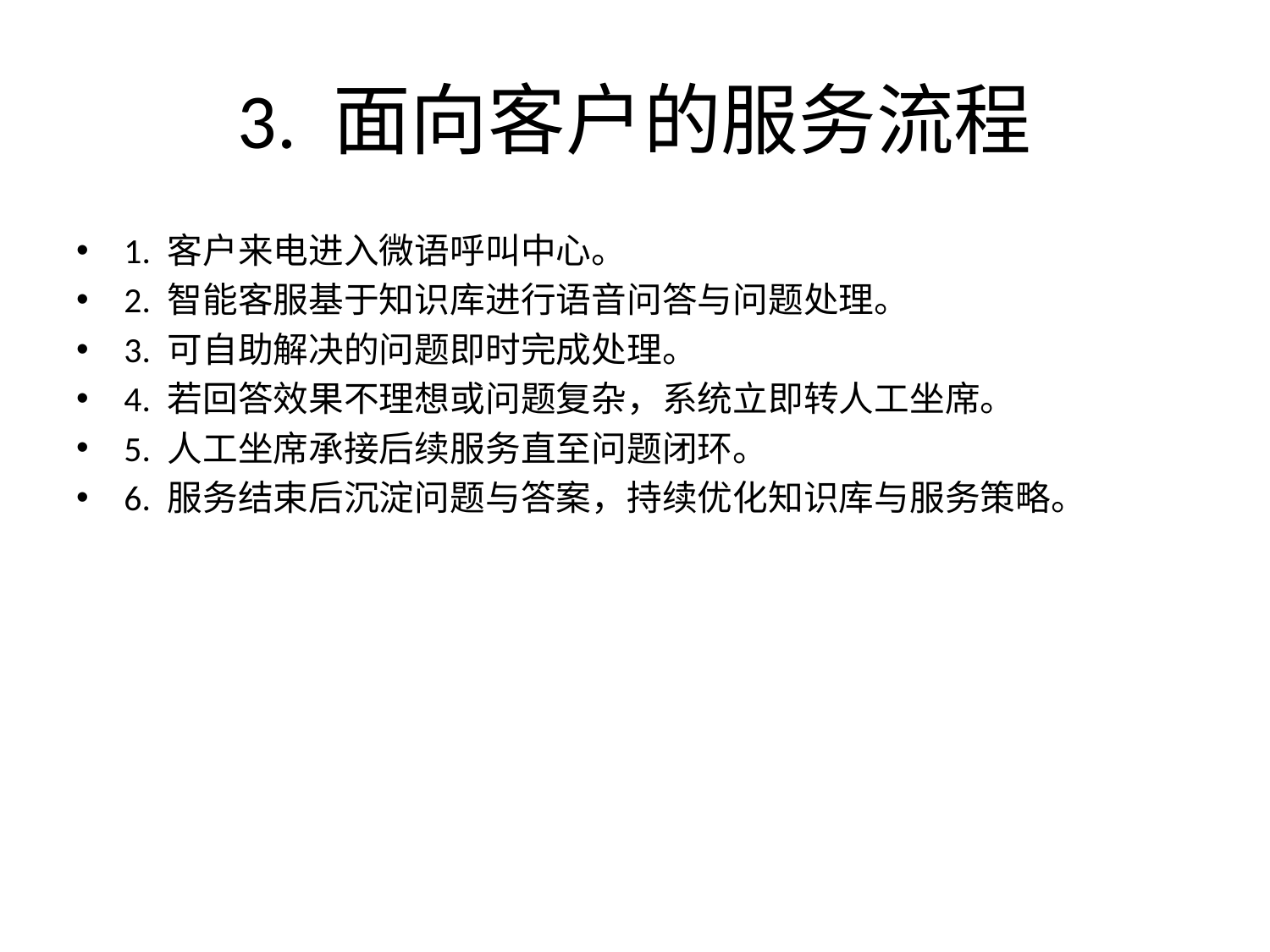

# 3. 面向客户的服务流程
1. 客户来电进入微语呼叫中心。
2. 智能客服基于知识库进行语音问答与问题处理。
3. 可自助解决的问题即时完成处理。
4. 若回答效果不理想或问题复杂，系统立即转人工坐席。
5. 人工坐席承接后续服务直至问题闭环。
6. 服务结束后沉淀问题与答案，持续优化知识库与服务策略。